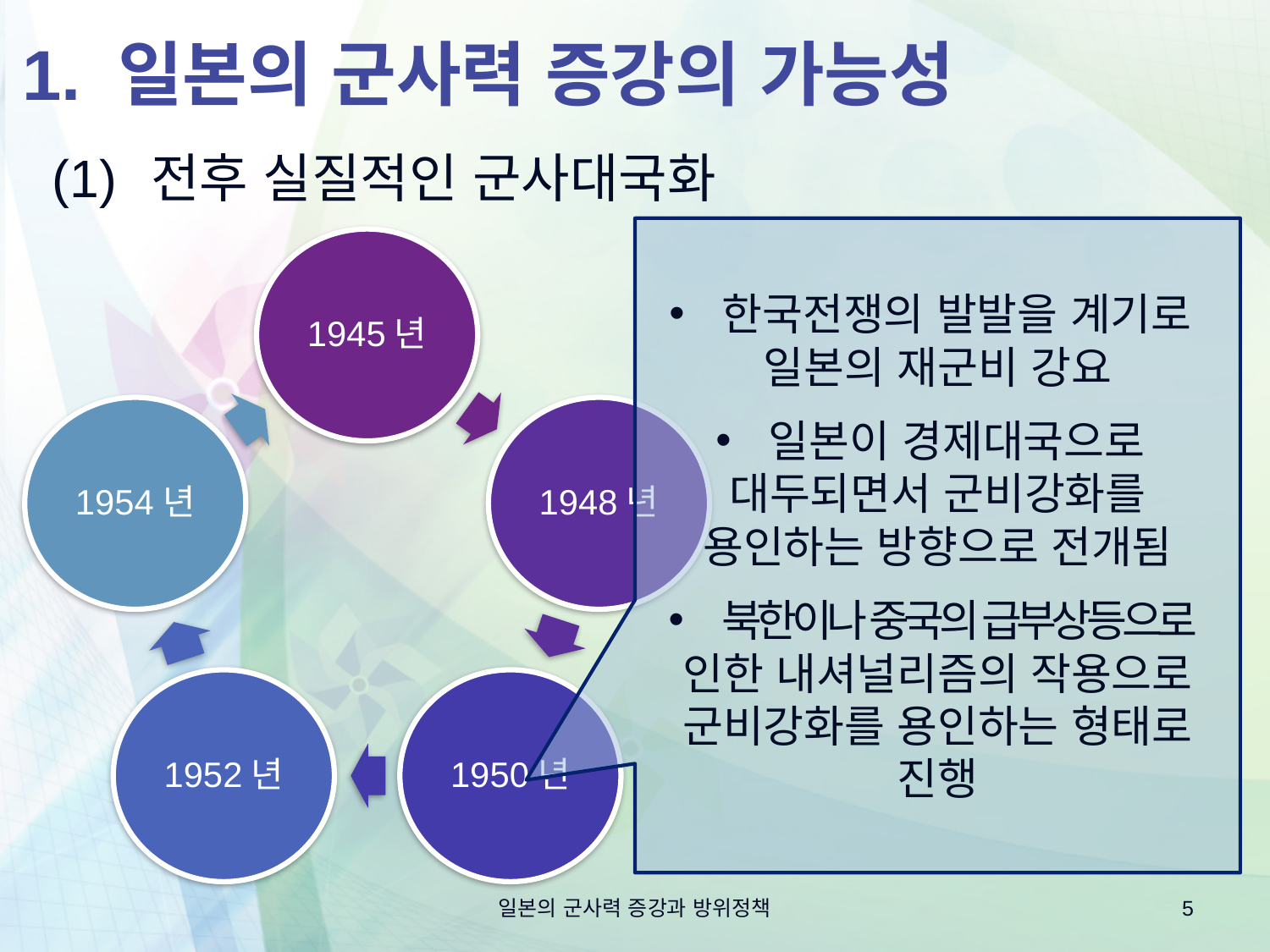

# 1. 일본의 군사력 증강의 가능성
 전후 실질적인 군사대국화
 한국전쟁의 발발을 계기로 일본의 재군비 강요

 일본이 경제대국으로 대두되면서 군비강화를 용인하는 방향으로 전개됨

 북한이나 중국의 급부상등으로 인한 내셔널리즘의 작용으로 군비강화를 용인하는 형태로 진행
1945년

1948년

1950년

1952년

1954년

일본의 군사력 증강과 방위정책
5